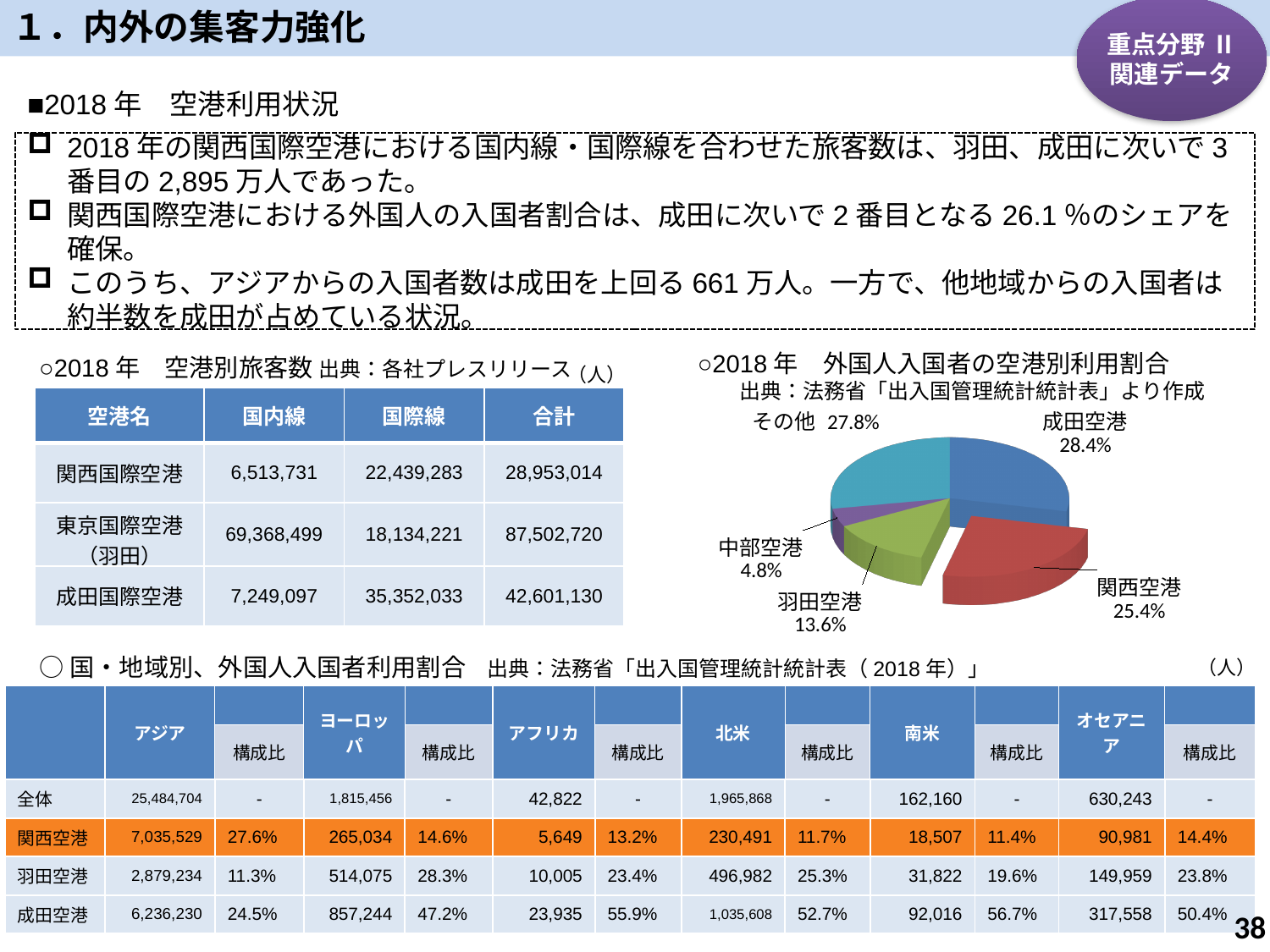

１．内外の集客力強化
重点分野 Ⅱ
関連データ
■2018年　空港利用状況
2018年の関西国際空港における国内線・国際線を合わせた旅客数は、羽田、成田に次いで3番目の2,895万人であった。
関西国際空港における外国人の入国者割合は、成田に次いで2番目となる26.1％のシェアを確保。
このうち、アジアからの入国者数は成田を上回る661万人。一方で、他地域からの入国者は約半数を成田が占めている状況。
○2018年　外国人入国者の空港別利用割合
　　出典：法務省「出入国管理統計統計表」より作成
○2018年　空港別旅客数 出典：各社プレスリリース
（人）
| 空港名 | 国内線 | 国際線 | 合計 |
| --- | --- | --- | --- |
| 関西国際空港 | 6,513,731 | 22,439,283 | 28,953,014 |
| 東京国際空港（羽田） | 69,368,499 | 18,134,221 | 87,502,720 |
| 成田国際空港 | 7,249,097 | 35,352,033 | 42,601,130 |

[unsupported chart]

○国・地域別、外国人入国者利用割合　出典：法務省「出入国管理統計統計表（2018年）」
（人）
|  | アジア |  | ヨーロッパ |  | アフリカ |  | 北米 |  | 南米 |  | オセアニア |  |
| --- | --- | --- | --- | --- | --- | --- | --- | --- | --- | --- | --- | --- |
|  |  | 構成比 |  | 構成比 |  | 構成比 |  | 構成比 |  | 構成比 |  | 構成比 |
| 全体 | 25,484,704 | - | 1,815,456 | - | 42,822 | - | 1,965,868 | - | 162,160 | - | 630,243 | - |
| 関西空港 | 7,035,529 | 27.6% | 265,034 | 14.6% | 5,649 | 13.2% | 230,491 | 11.7% | 18,507 | 11.4% | 90,981 | 14.4% |
| 羽田空港 | 2,879,234 | 11.3% | 514,075 | 28.3% | 10,005 | 23.4% | 496,982 | 25.3% | 31,822 | 19.6% | 149,959 | 23.8% |
| 成田空港 | 6,236,230 | 24.5% | 857,244 | 47.2% | 23,935 | 55.9% | 1,035,608 | 52.7% | 92,016 | 56.7% | 317,558 | 50.4% |
38